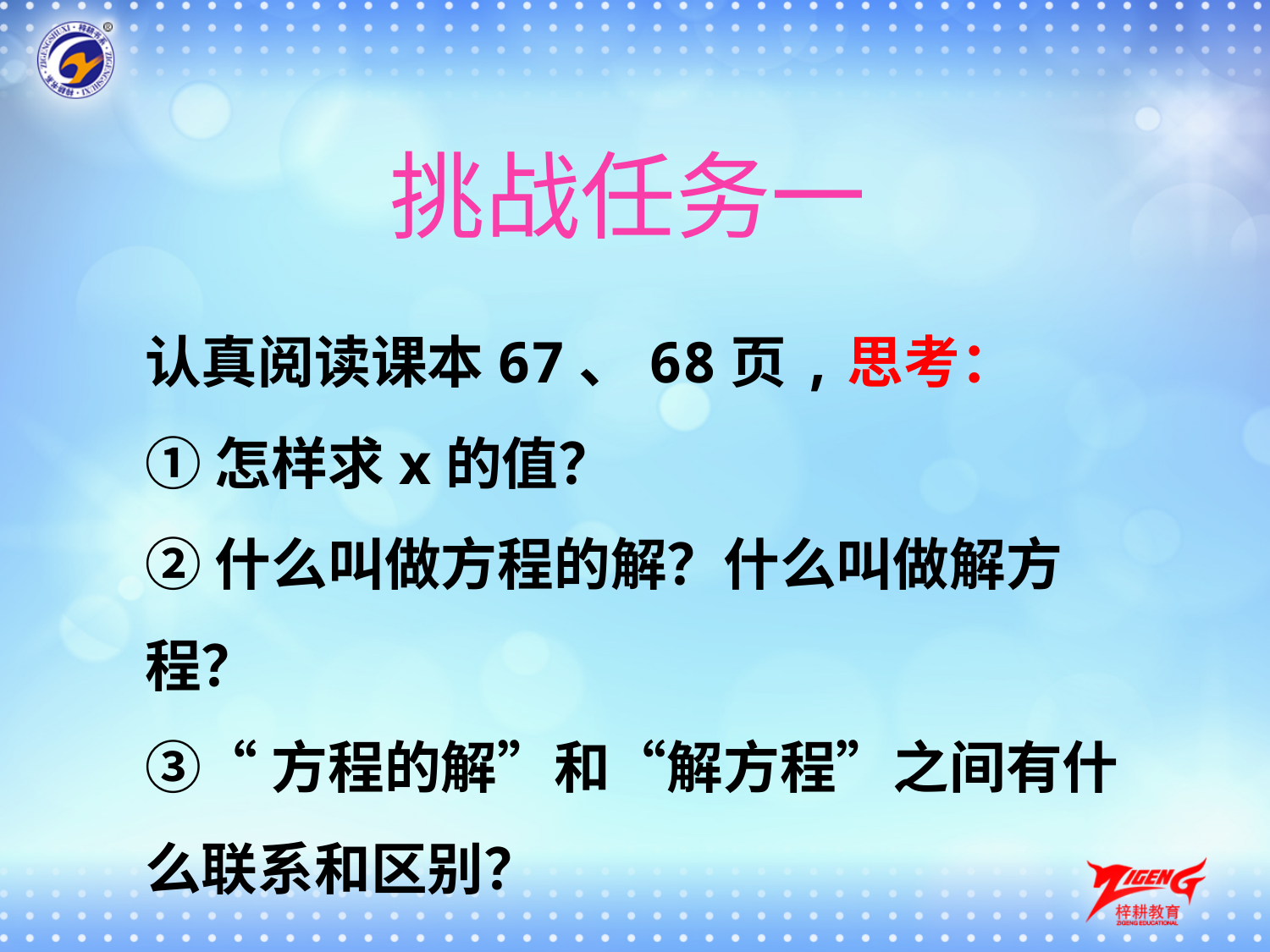

挑战任务一
认真阅读课本67、68页,思考：
①怎样求x的值？
②什么叫做方程的解？什么叫做解方程？
③“方程的解”和“解方程”之间有什么联系和区别？